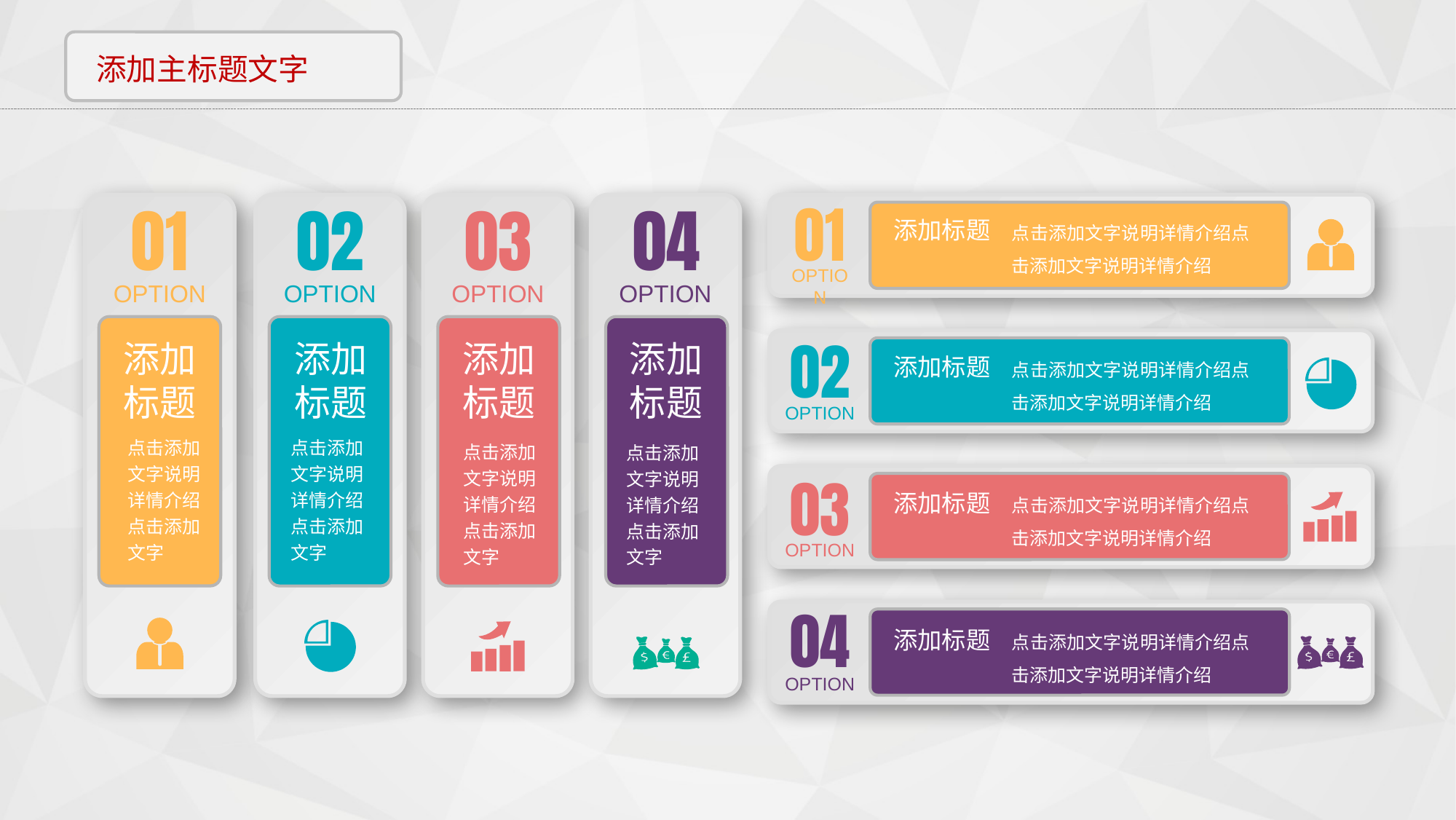

01
OPTION

01
OPTION
02
OPTION
03
OPTION
04
OPTION
点击添加文字说明详情介绍点击添加文字说明详情介绍
添加标题

添加标题
点击添加文字说明详情介绍点击添加文字
添加标题
点击添加文字说明详情介绍点击添加文字
添加标题
点击添加文字说明详情介绍点击添加文字
添加标题
点击添加文字说明详情介绍点击添加文字
02
OPTION
点击添加文字说明详情介绍点击添加文字说明详情介绍
添加标题

03
OPTION
点击添加文字说明详情介绍点击添加文字说明详情介绍
添加标题

04
OPTION
点击添加文字说明详情介绍点击添加文字说明详情介绍
添加标题